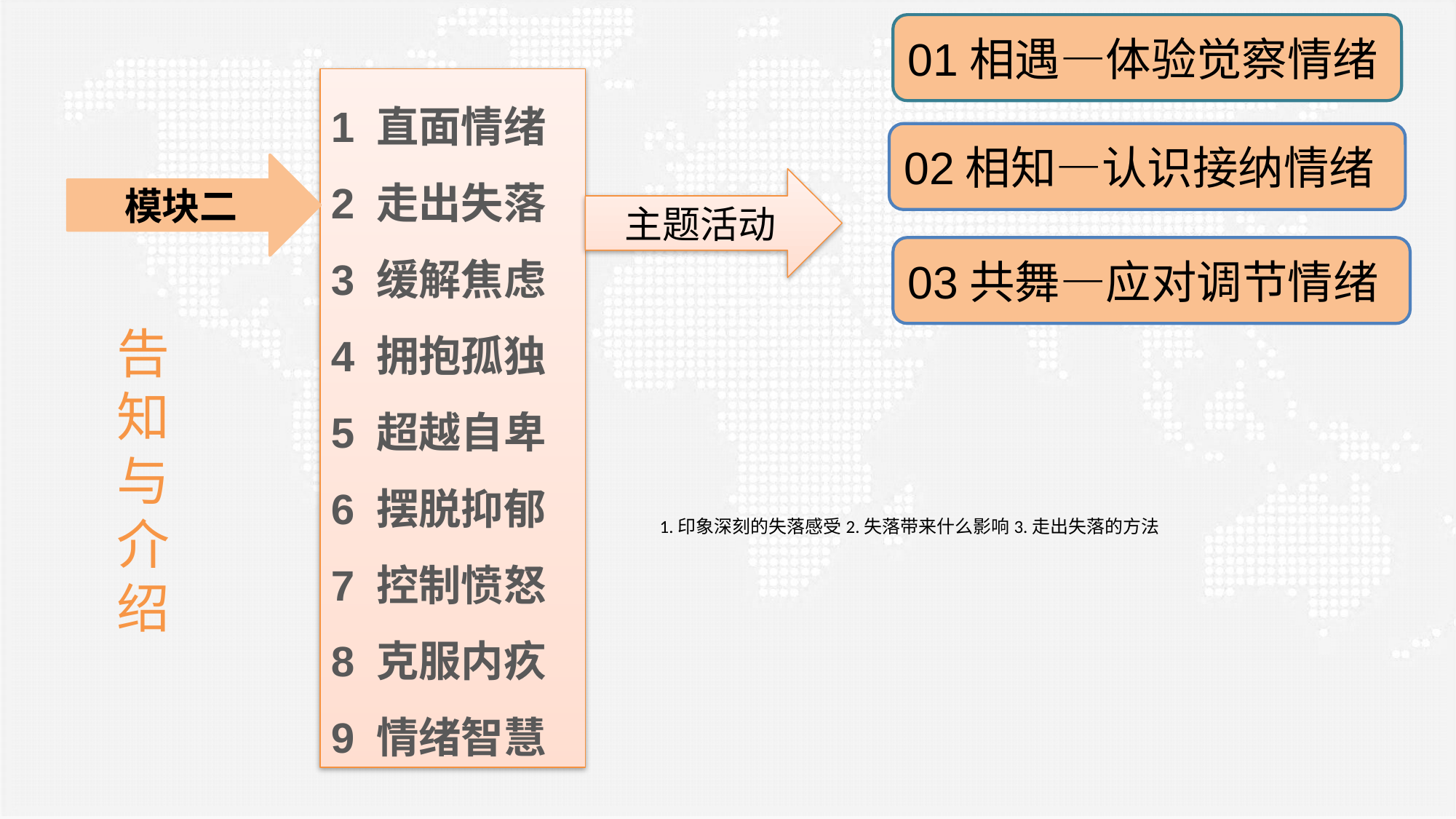

01相遇—体验觉察情绪
1 直面情绪
2 走出失落
3 缓解焦虑
4 拥抱孤独
5 超越自卑
6 摆脱抑郁
7 控制愤怒
8 克服内疚
9 情绪智慧
02相知—认识接纳情绪
模块二
主题活动
03共舞—应对调节情绪
告知与介绍
1.印象深刻的失落感受2.失落带来什么影响3.走出失落的方法